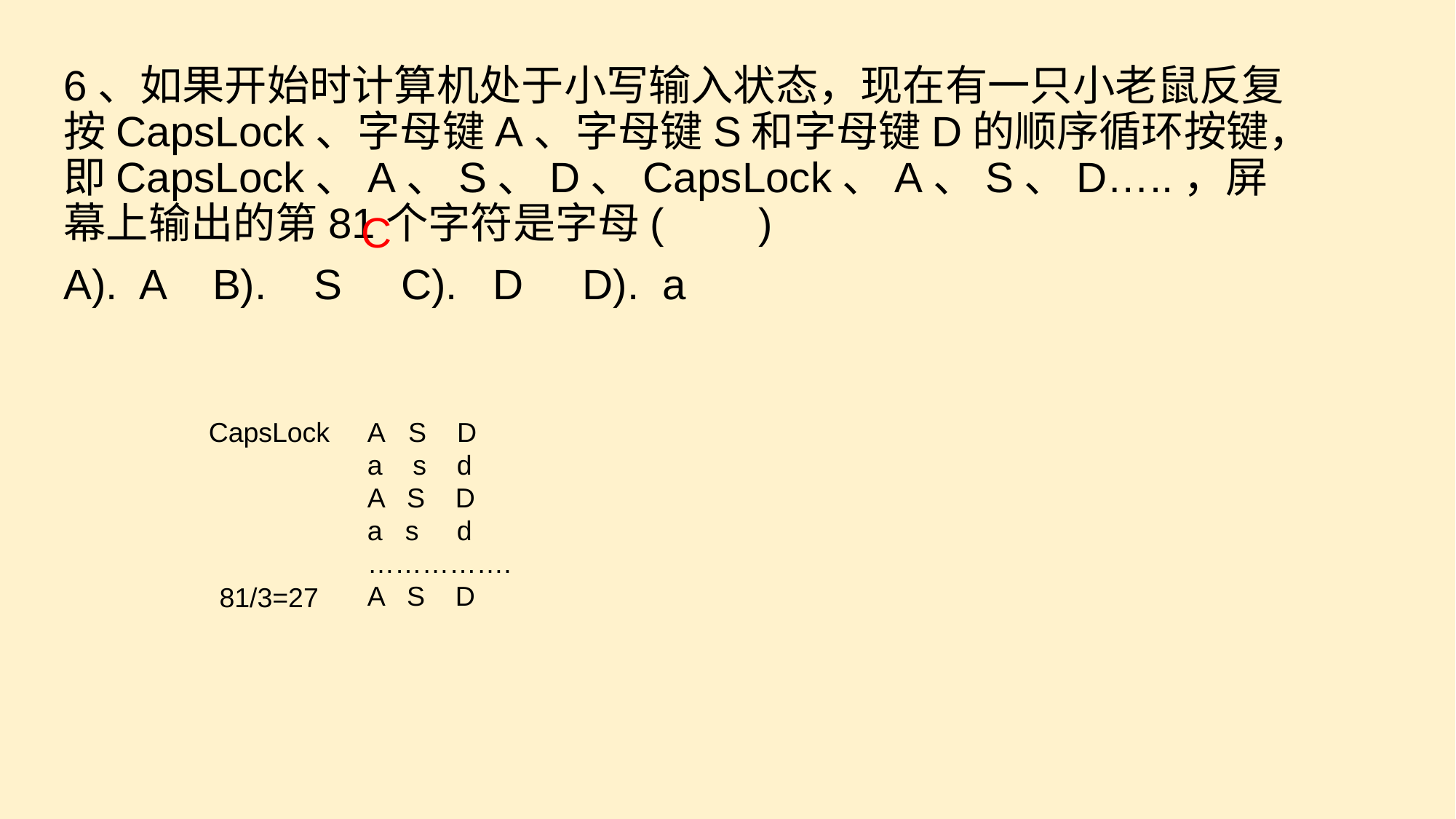

6、如果开始时计算机处于小写输入状态，现在有一只小老鼠反复按CapsLock、字母键A、字母键S和字母键D的顺序循环按键，即CapsLock、A、S、D、CapsLock、A、S、D…..，屏幕上输出的第81个字符是字母(        )
A).  A    B).    S     C).   D     D).  a
C
CapsLock
A   S    D
a    s    d
A   S    D
a   s     d
…………….
A   S    D
81/3=27